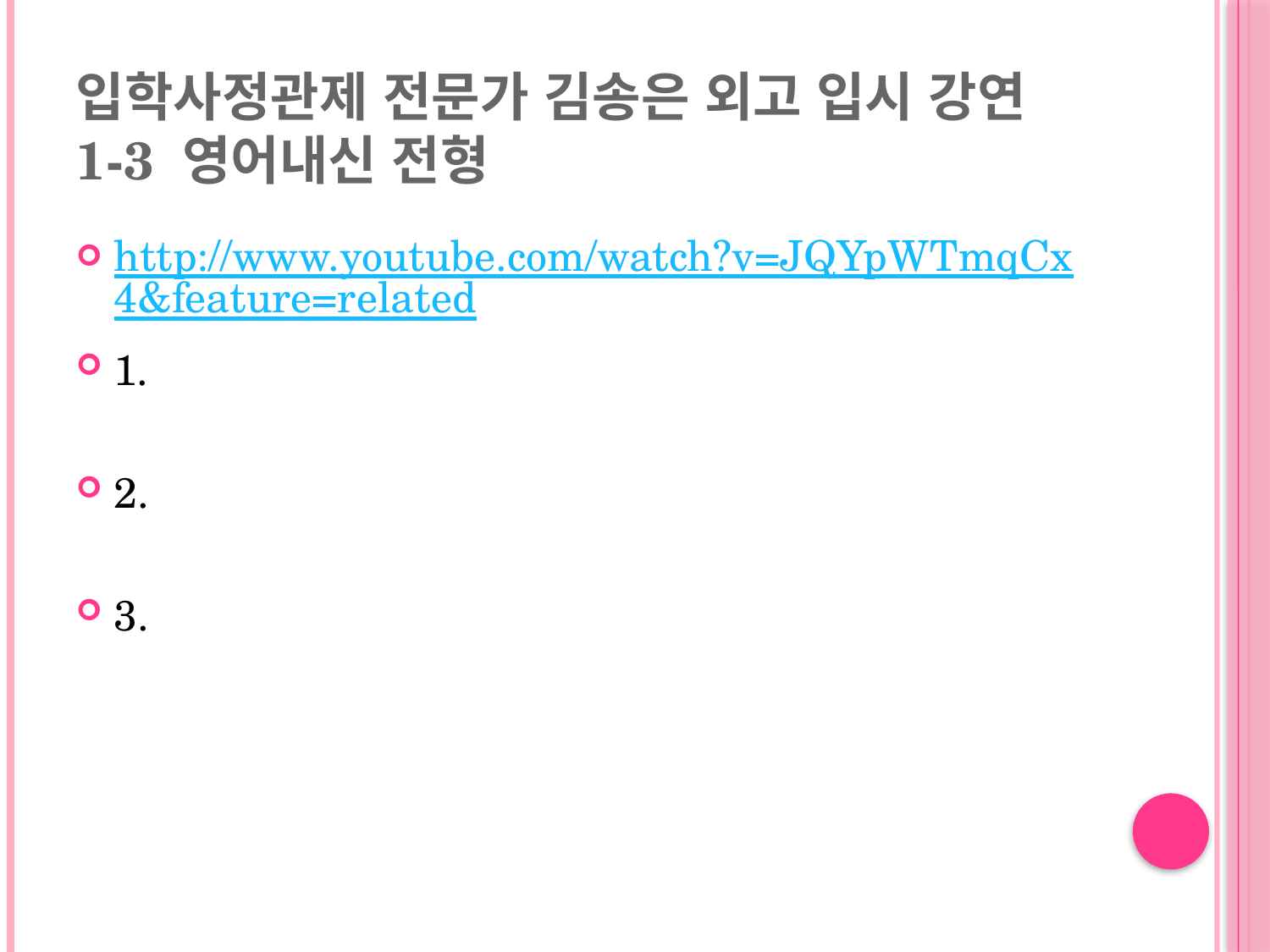

# 입학사정관제 전문가 김송은 외고 입시 강연 1-3 영어내신 전형
http://www.youtube.com/watch?v=JQYpWTmqCx4&feature=related
1.

2.

3.